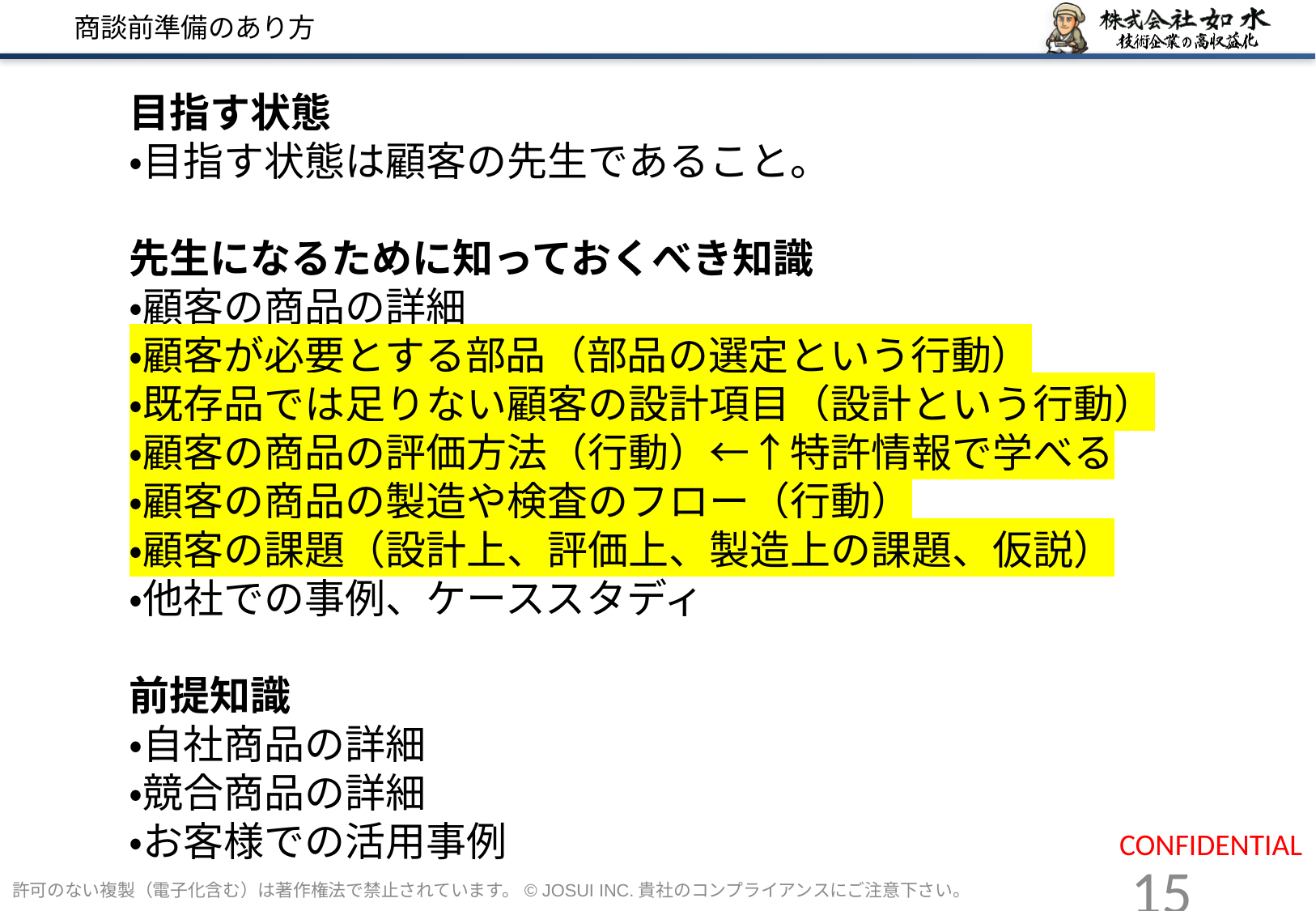

# 商談前準備のあり方
目指す状態
・目指す状態は顧客の先生であること。

先生になるために知っておくべき知識
・顧客の商品の詳細
・顧客が必要とする部品（部品の選定という行動）
・既存品では足りない顧客の設計項目（設計という行動）
・顧客の商品の評価方法（行動）←↑特許情報で学べる
・顧客の商品の製造や検査のフロー（行動）
・顧客の課題（設計上、評価上、製造上の課題、仮説）
・他社での事例、ケーススタディ

前提知識
・自社商品の詳細
・競合商品の詳細
・お客様での活用事例
許可のない複製（電子化含む）は著作権法で禁止されています。© JOSUI INC.貴社のコンプライアンスにご注意下さい。
15